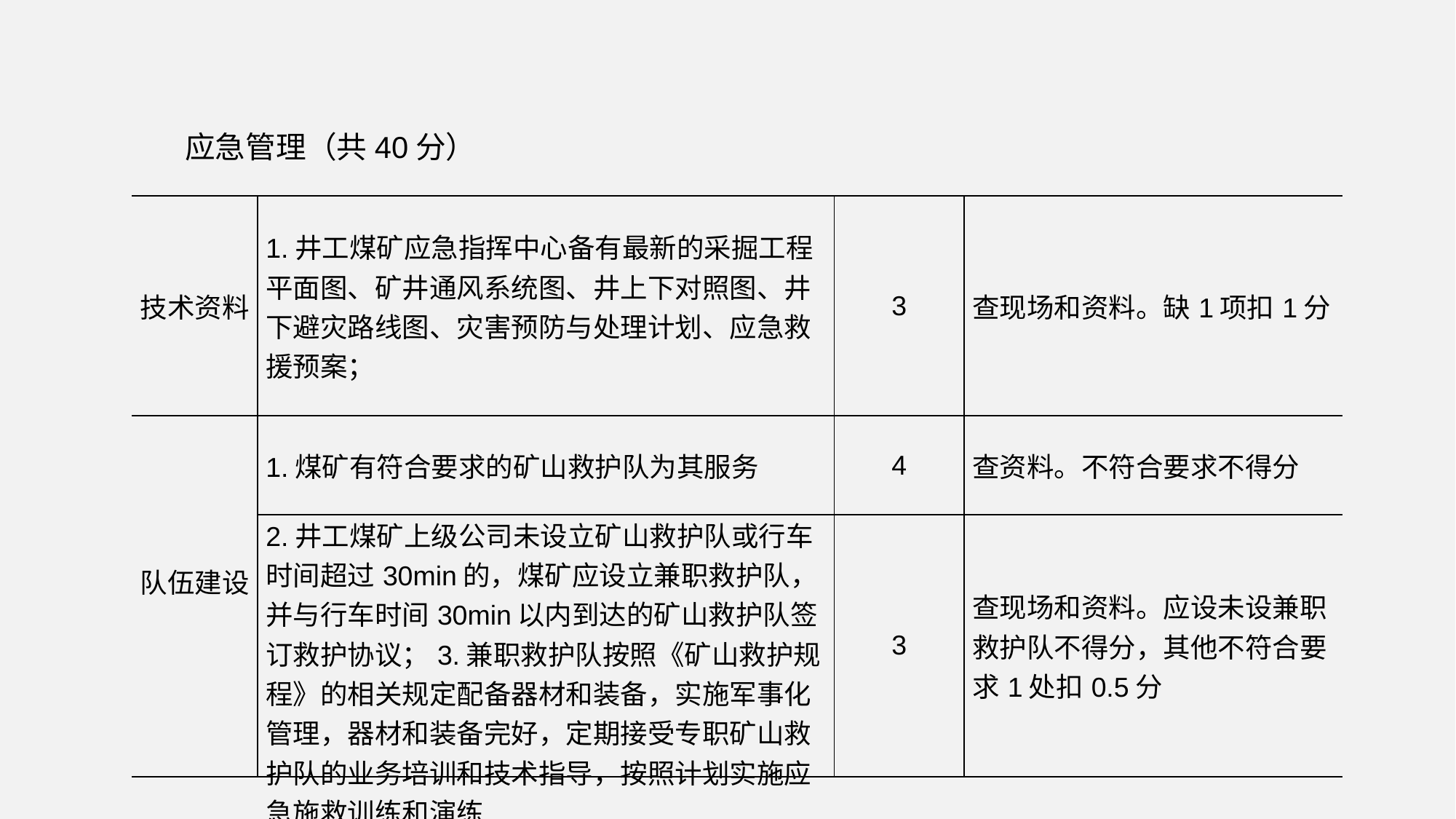

应急管理（共40分）
| 技术资料 | 1.井工煤矿应急指挥中心备有最新的采掘工程平面图、矿井通风系统图、井上下对照图、井下避灾路线图、灾害预防与处理计划、应急救援预案； | 3 | 查现场和资料。缺1项扣1分 |
| --- | --- | --- | --- |
| 队伍建设 | 1.煤矿有符合要求的矿山救护队为其服务 | 4 | 查资料。不符合要求不得分 |
|  | 2.井工煤矿上级公司未设立矿山救护队或行车时间超过30min的，煤矿应设立兼职救护队，并与行车时间30min以内到达的矿山救护队签订救护协议；3.兼职救护队按照《矿山救护规程》的相关规定配备器材和装备，实施军事化管理，器材和装备完好，定期接受专职矿山救护队的业务培训和技术指导，按照计划实施应急施救训练和演练 | 3 | 查现场和资料。应设未设兼职救护队不得分，其他不符合要求1处扣0.5分 |